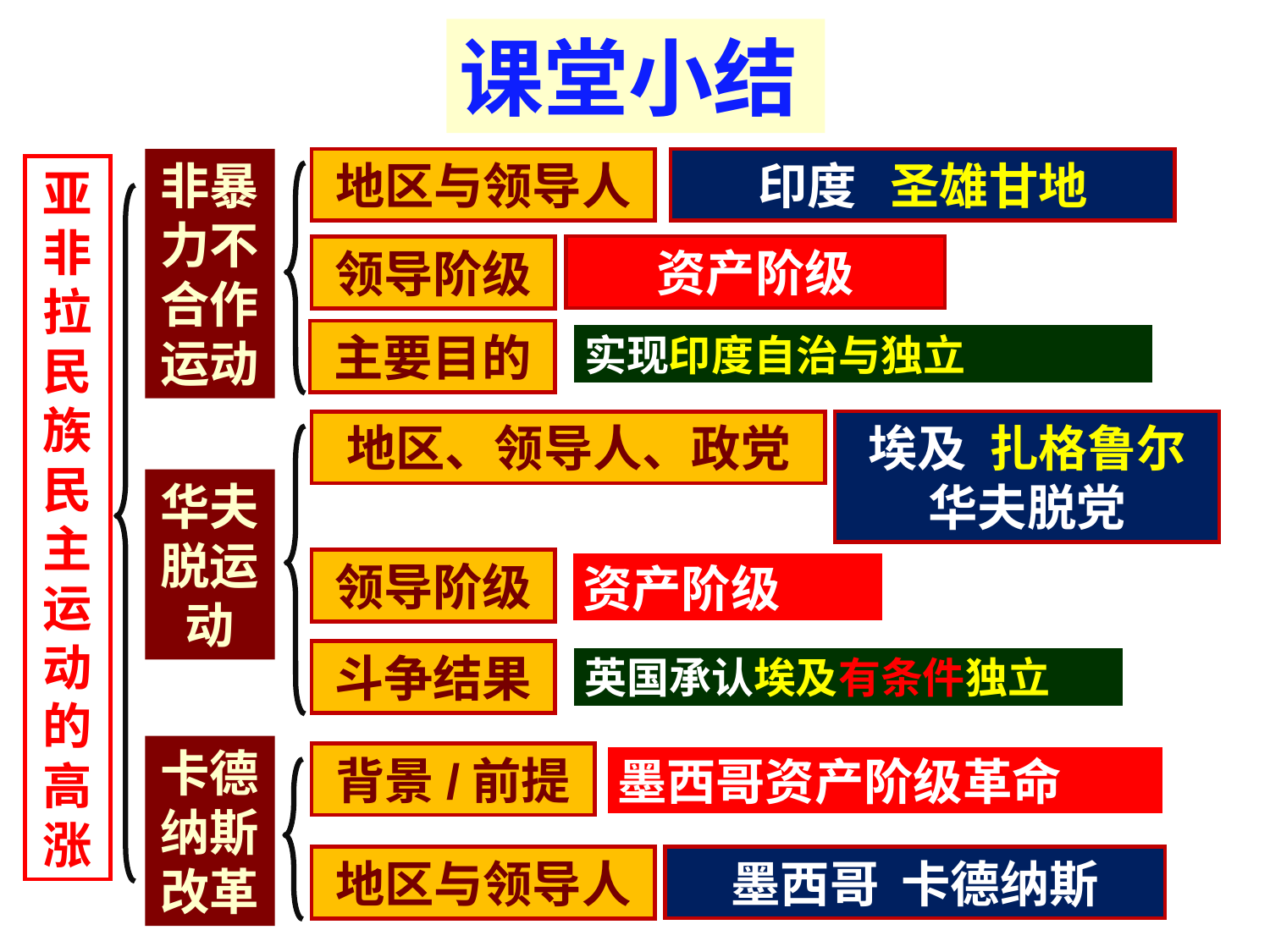

课堂小结
非暴力不合作运动
地区与领导人
印度   圣雄甘地
亚非拉民族民主运动的高涨

资产阶级
领导阶级
主要目的
实现印度自治与独立
地区、领导人、政党
埃及  扎格鲁尔华夫脱党

华夫脱运动
领导阶级
资产阶级
斗争结果
英国承认埃及有条件独立
卡德纳斯改革
背景/前提
墨西哥资产阶级革命

墨西哥  卡德纳斯
地区与领导人